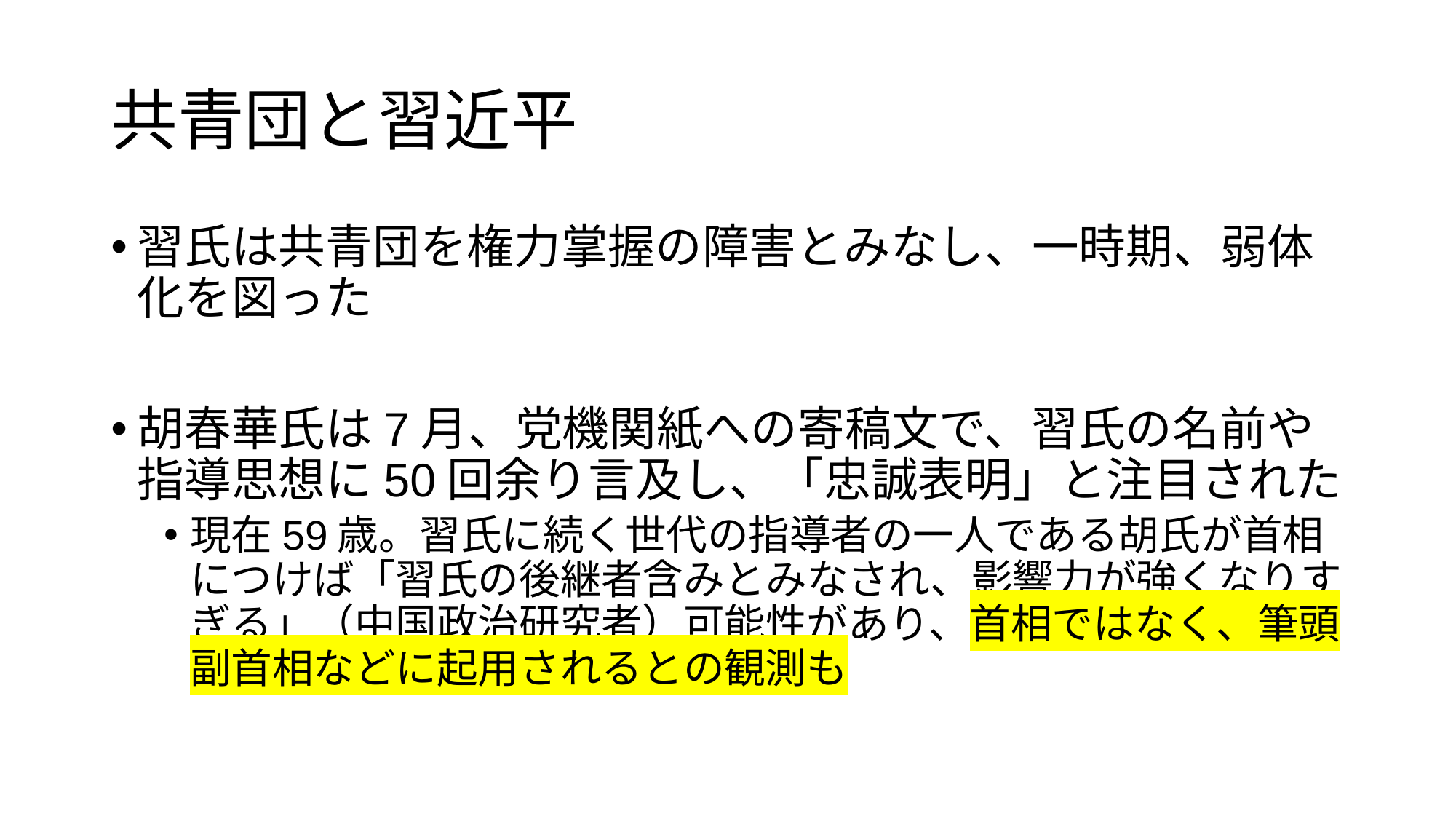

# 共青団と習近平
習氏は共青団を権力掌握の障害とみなし、一時期、弱体化を図った

胡春華氏は7月、党機関紙への寄稿文で、習氏の名前や指導思想に50回余り言及し、「忠誠表明」と注目された
現在59歳。習氏に続く世代の指導者の一人である胡氏が首相につけば「習氏の後継者含みとみなされ、影響力が強くなりすぎる」（中国政治研究者）可能性があり、首相ではなく、筆頭副首相などに起用されるとの観測も